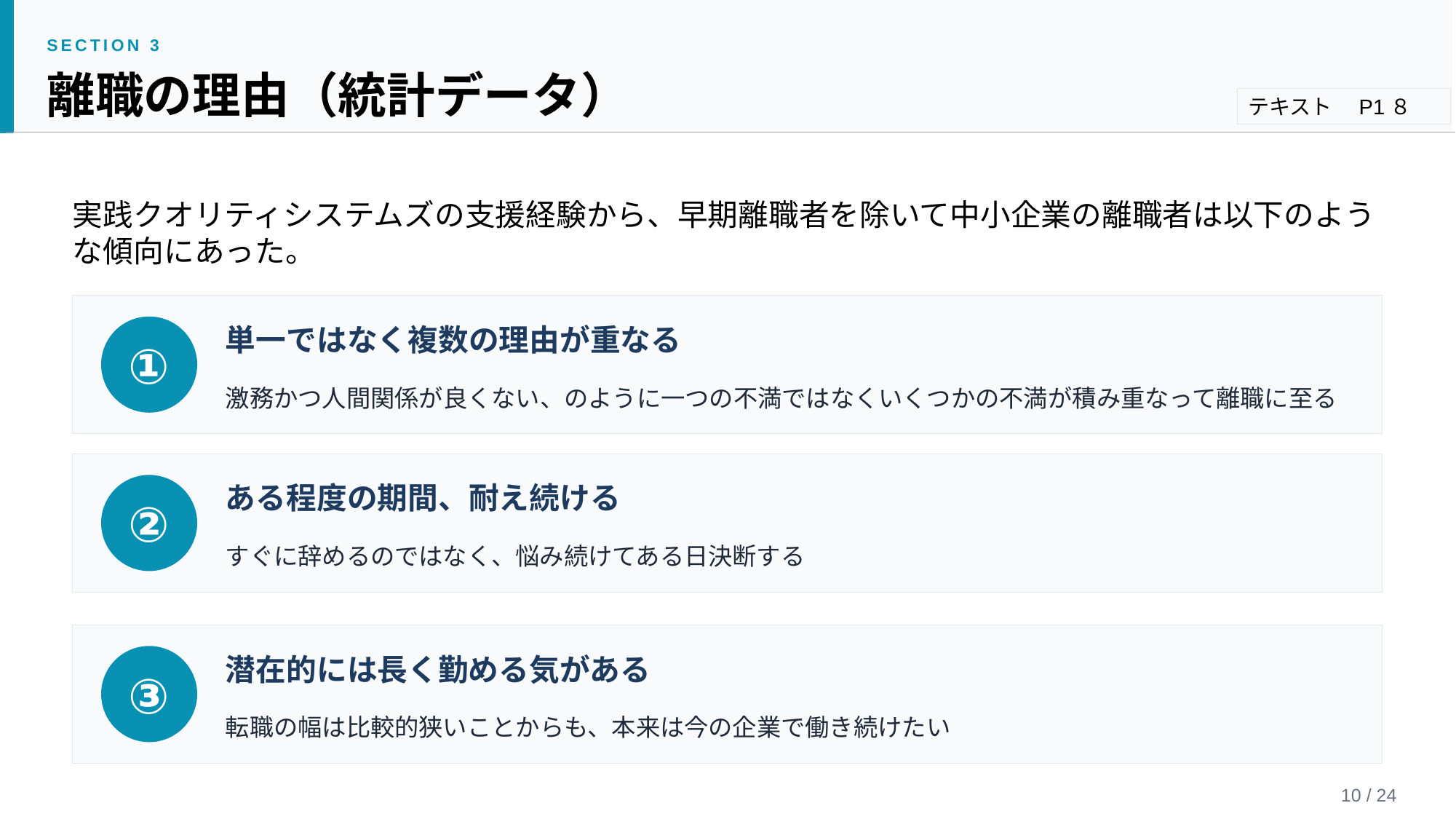

SECTION 3
離職の理由（統計データ）
テキスト　P1８
実践クオリティシステムズの支援経験から、早期離職者を除いて中小企業の離職者は以下のような傾向にあった。

単一ではなく複数の理由が重なる

①
激務かつ人間関係が良くない、のように一つの不満ではなくいくつかの不満が積み重なって離職に至る

ある程度の期間、耐え続ける

②
すぐに辞めるのではなく、悩み続けてある日決断する

潜在的には長く勤める気がある

③
転職の幅は比較的狭いことからも、本来は今の企業で働き続けたい
10 / 24